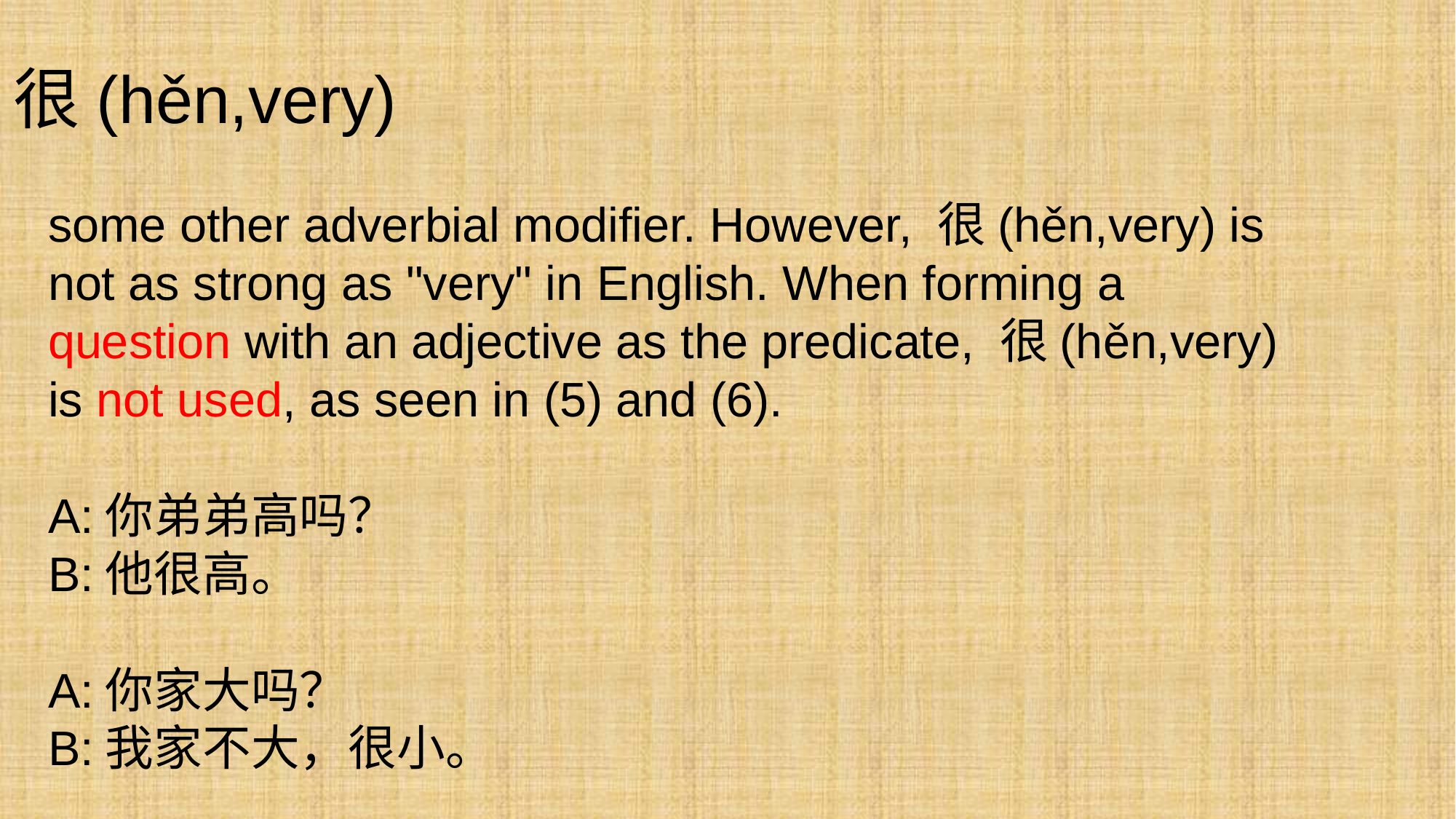

很(hěn,very)

some other adverbial modifier. However, 很(hěn,very) is not as strong as "very" in English. When forming a question with an adjective as the predicate, 很(hěn,very) is not used, as seen in (5) and (6).

A:你弟弟高吗？
B:他很高。

A:你家大吗？
B:我家不大，很小。